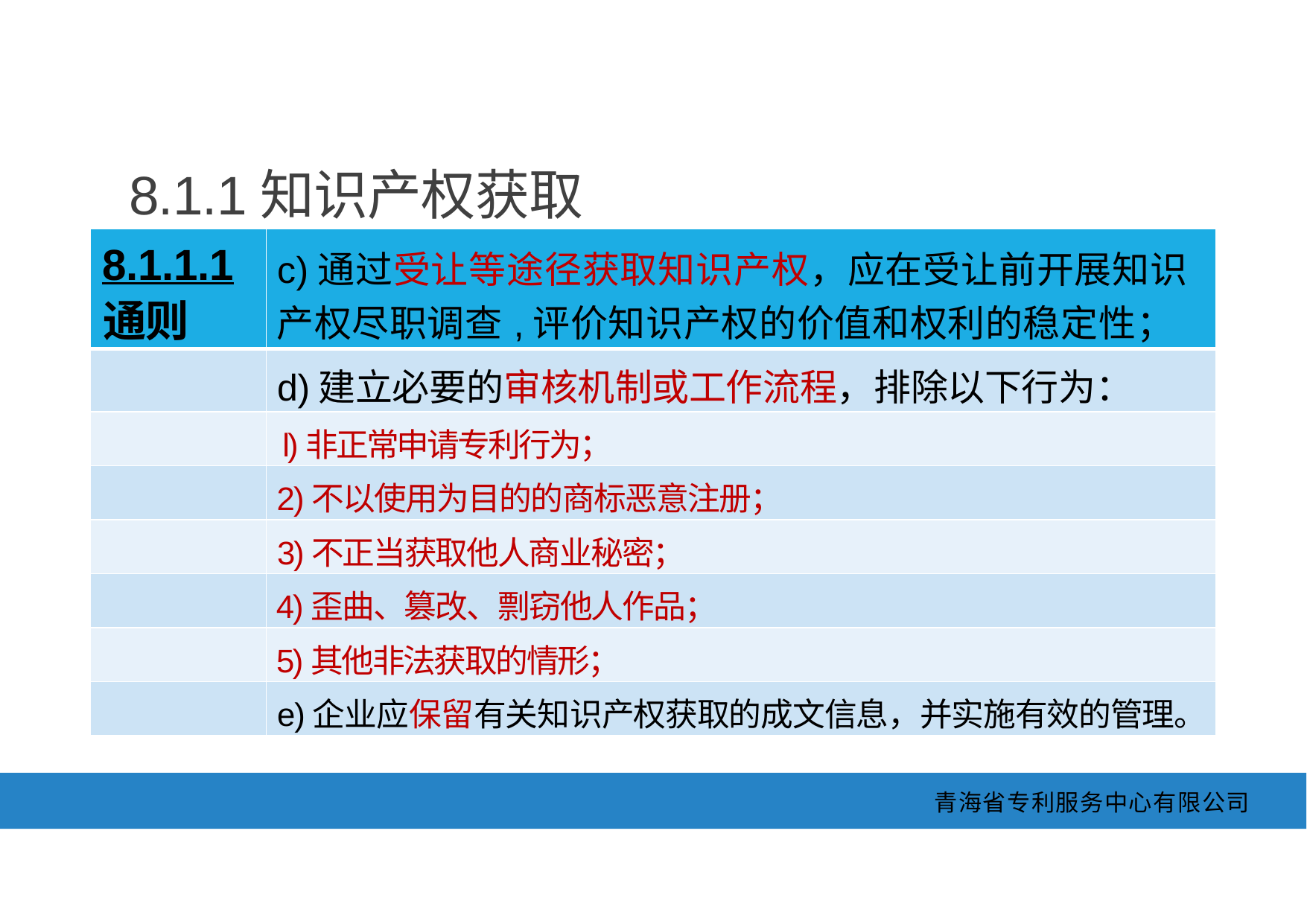

8.1.1知识产权获取
| 8.1.1.1 通则 | c)通过受让等途径获取知识产权，应在受让前开展知识 产权尽职调查,评价知识产权的价值和权利的稳定性； |
| --- | --- |
|  | d)建立必要的审核机制或工作流程，排除以下行为： |
|  | l)非正常申请专利行为； |
|  | 2)不以使用为目的的商标恶意注册； |
|  | 3)不正当获取他人商业秘密； |
|  | 4)歪曲、篡改、剽窃他人作品； |
|  | 5)其他非法获取的情形； |
|  | e)企业应保留有关知识产权获取的成文信息，并实施有效的管理。 |

青海省专利服务中心有限公司